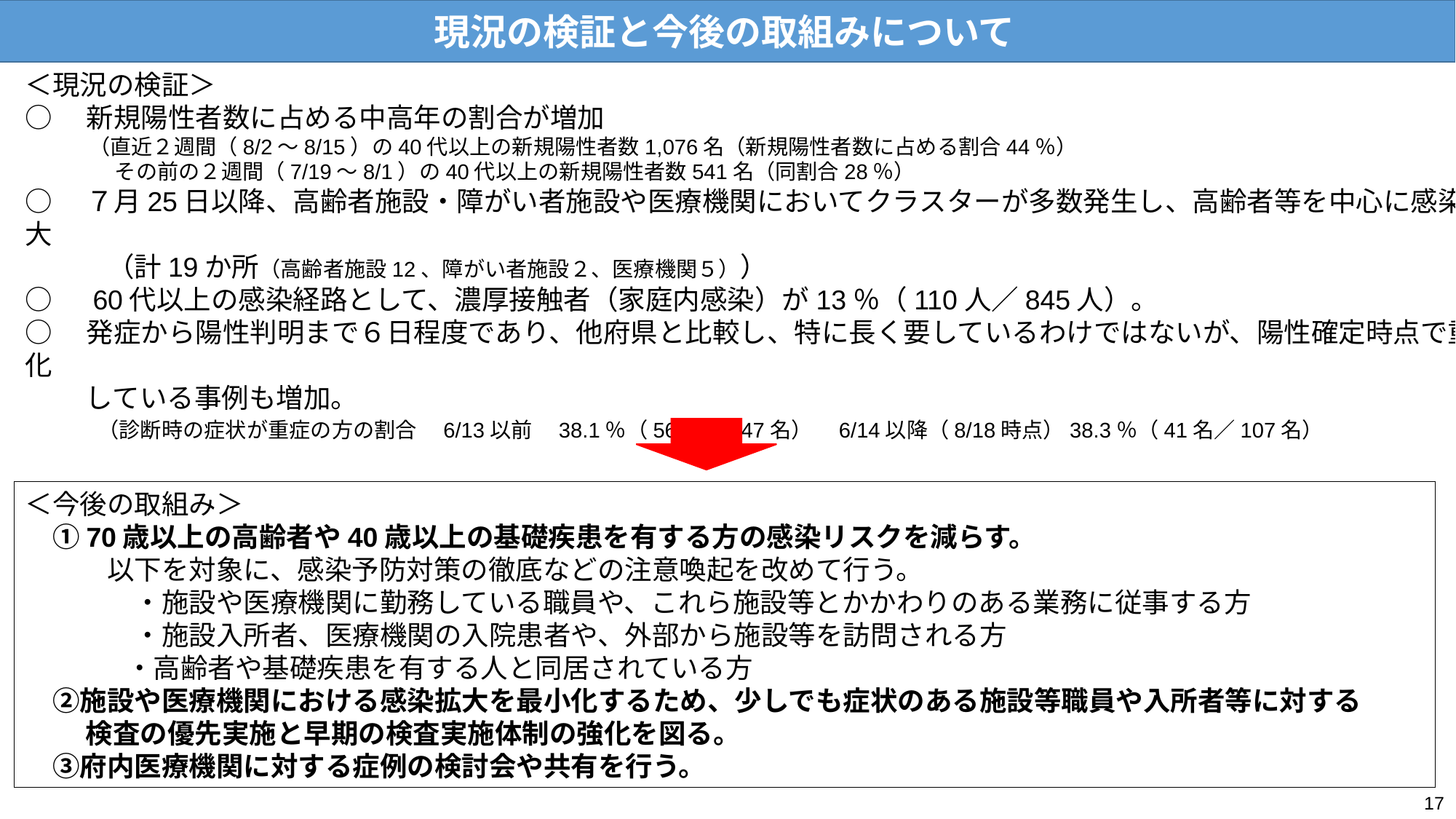

現況の検証と今後の取組みについて
＜現況の検証＞
○　新規陽性者数に占める中高年の割合が増加
　　　（直近２週間（8/2～8/15）の40代以上の新規陽性者数1,076名（新規陽性者数に占める割合44％）
　　　 　その前の２週間（7/19～8/1）の40代以上の新規陽性者数541名（同割合28％）
○　７月25日以降、高齢者施設・障がい者施設や医療機関においてクラスターが多数発生し、高齢者等を中心に感染が拡大
　　　（計19か所（高齢者施設12、障がい者施設２、医療機関５））
○　60代以上の感染経路として、濃厚接触者（家庭内感染）が13％（110人／845人）。
○　発症から陽性判明まで６日程度であり、他府県と比較し、特に長く要しているわけではないが、陽性確定時点で重症化
　　 している事例も増加。
　　　（診断時の症状が重症の方の割合　6/13以前　38.1％（56名／147名）　6/14以降（8/18時点）38.3％（41名／107名）

＜今後の取組み＞
　①70歳以上の高齢者や40歳以上の基礎疾患を有する方の感染リスクを減らす。
　　　以下を対象に、感染予防対策の徹底などの注意喚起を改めて行う。
　　　　・施設や医療機関に勤務している職員や、これら施設等とかかわりのある業務に従事する方
　　　　・施設入所者、医療機関の入院患者や、外部から施設等を訪問される方
 　　　 ・高齢者や基礎疾患を有する人と同居されている方
　②施設や医療機関における感染拡大を最小化するため、少しでも症状のある施設等職員や入所者等に対する
　　 検査の優先実施と早期の検査実施体制の強化を図る。
　③府内医療機関に対する症例の検討会や共有を行う。
17